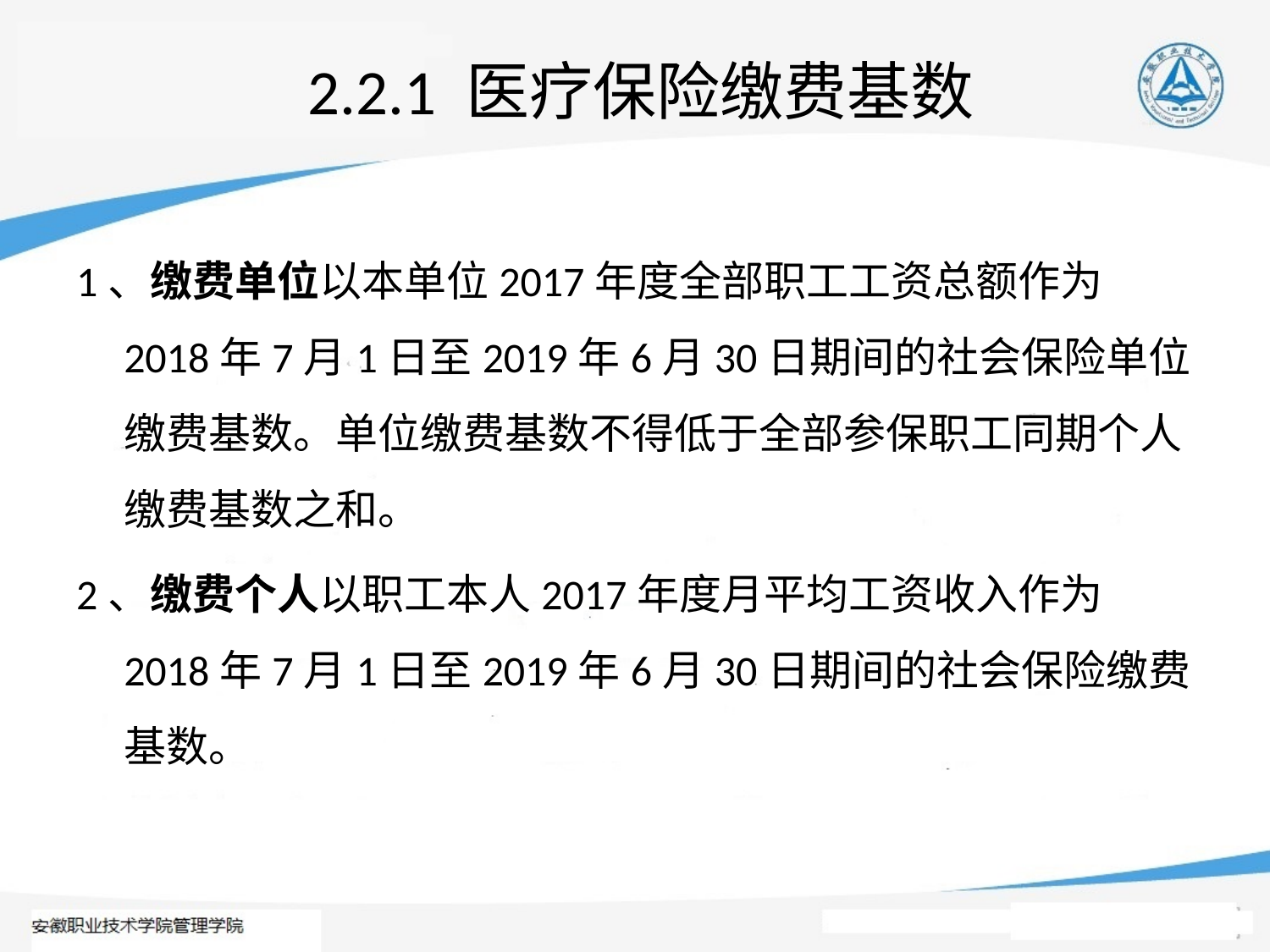

# 2.2.1 医疗保险缴费基数
1、缴费单位以本单位2017年度全部职工工资总额作为2018年7月1日至2019年6月30日期间的社会保险单位缴费基数。单位缴费基数不得低于全部参保职工同期个人缴费基数之和。
2、缴费个人以职工本人2017年度月平均工资收入作为2018年7月1日至2019年6月30日期间的社会保险缴费基数。